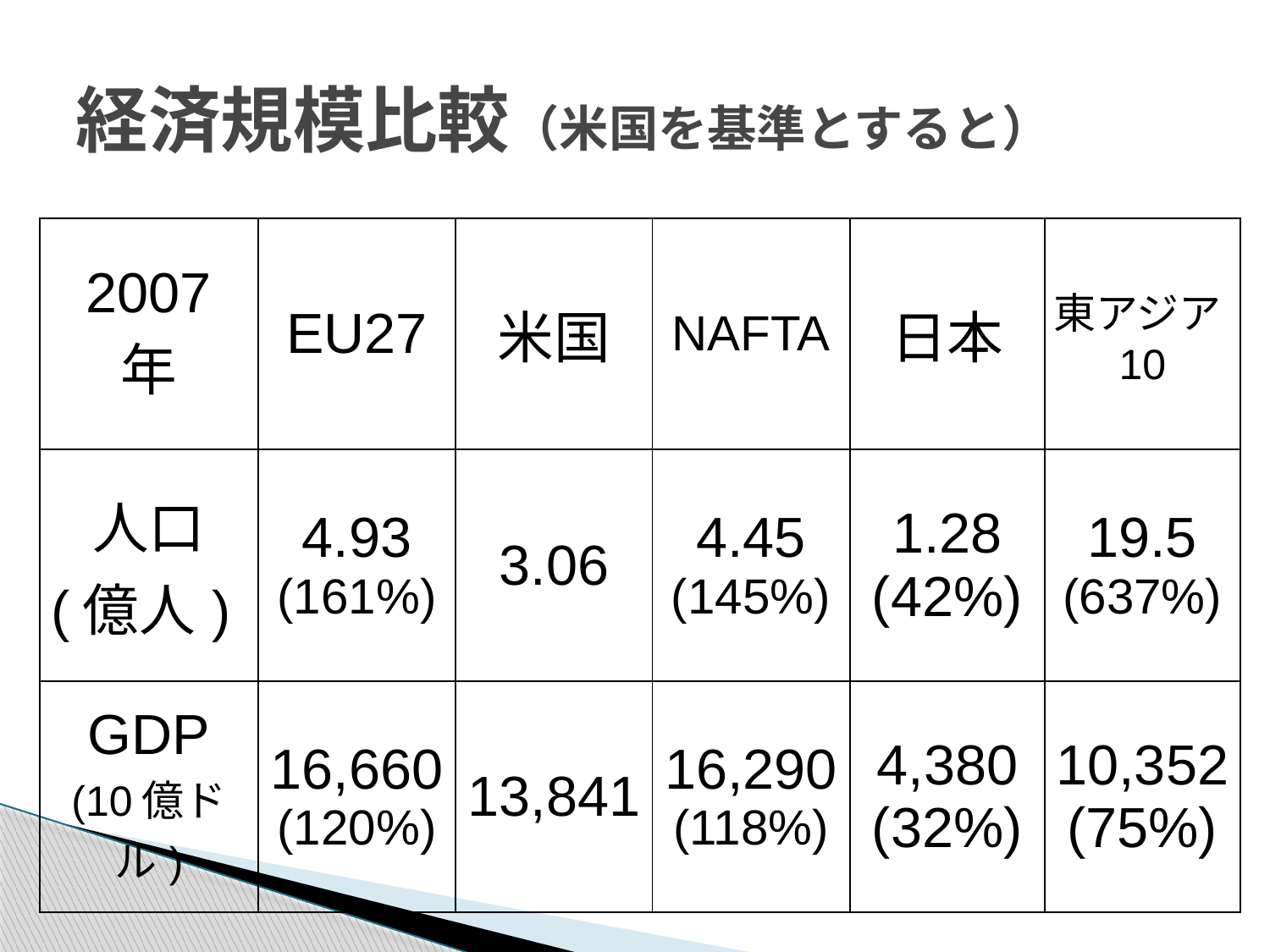

# 経済規模比較（米国を基準とすると）
| 2007年 | EU27 | 米国 | NAFTA | 日本 | 東アジア10 |
| --- | --- | --- | --- | --- | --- |
| 人口 (億人) | 4.93 (161%) | 3.06 | 4.45 (145%) | 1.28 (42%) | 19.5 (637%) |
| GDP (10億ドル) | 16,660 (120%) | 13,841 | 16,290 (118%) | 4,380 (32%) | 10,352 (75%) |